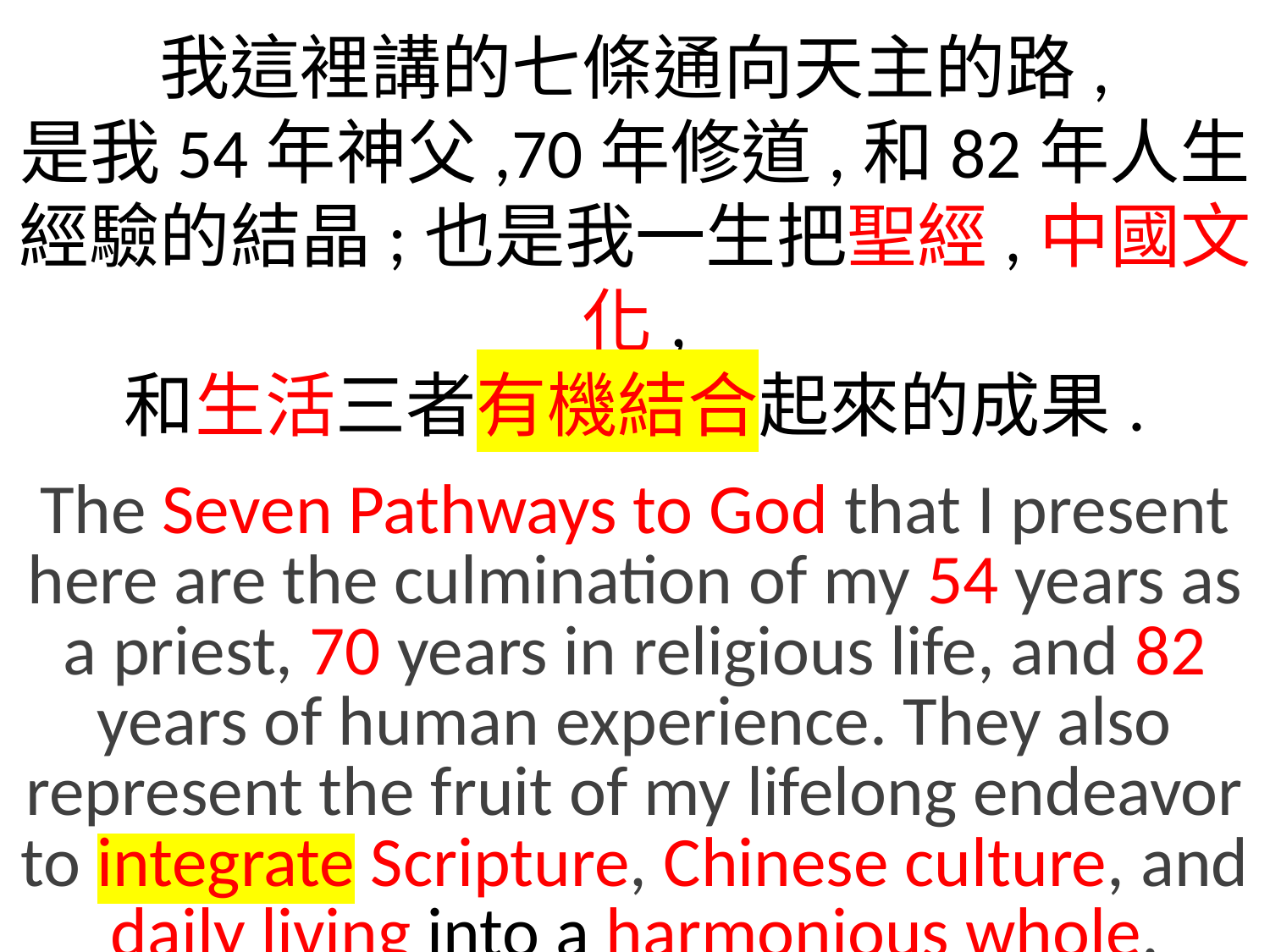

我這裡講的七條通向天主的路,
是我54年神父,70年修道,和82年人生經驗的結晶;也是我一生把聖經,中國文化,
和生活三者有機結合起來的成果.
The Seven Pathways to God that I present here are the culmination of my 54 years as a priest, 70 years in religious life, and 82 years of human experience. They also represent the fruit of my lifelong endeavor to integrate Scripture, Chinese culture, and daily living into a harmonious whole.